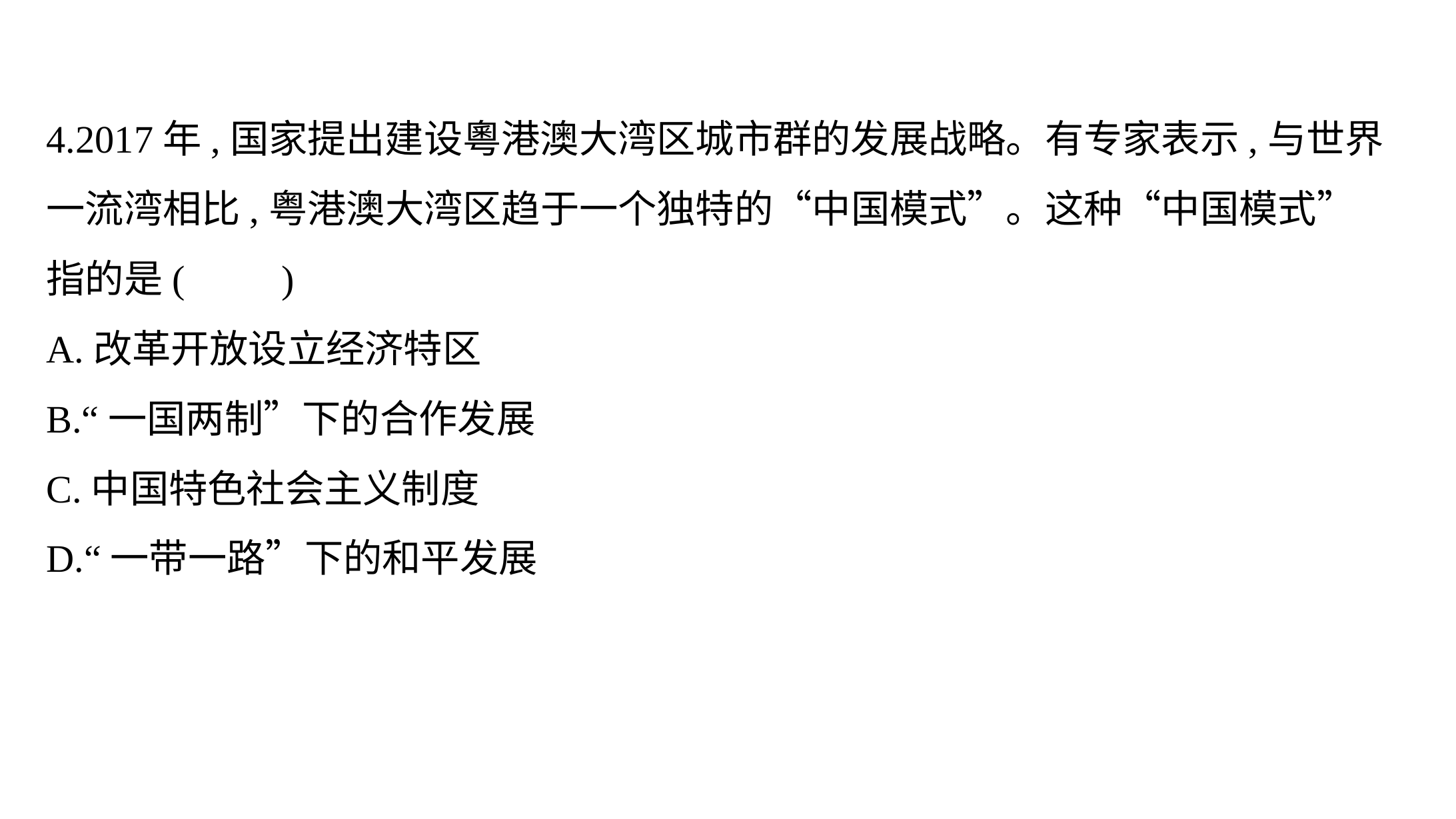

4.2017年,国家提出建设粵港澳大湾区城市群的发展战略。有专家表示,与世界一流湾相比,粤港澳大湾区趋于一个独特的“中国模式”。这种“中国模式”指的是(　　)
A.改革开放设立经济特区
B.“一国两制”下的合作发展
C.中国特色社会主义制度
D.“一带一路”下的和平发展